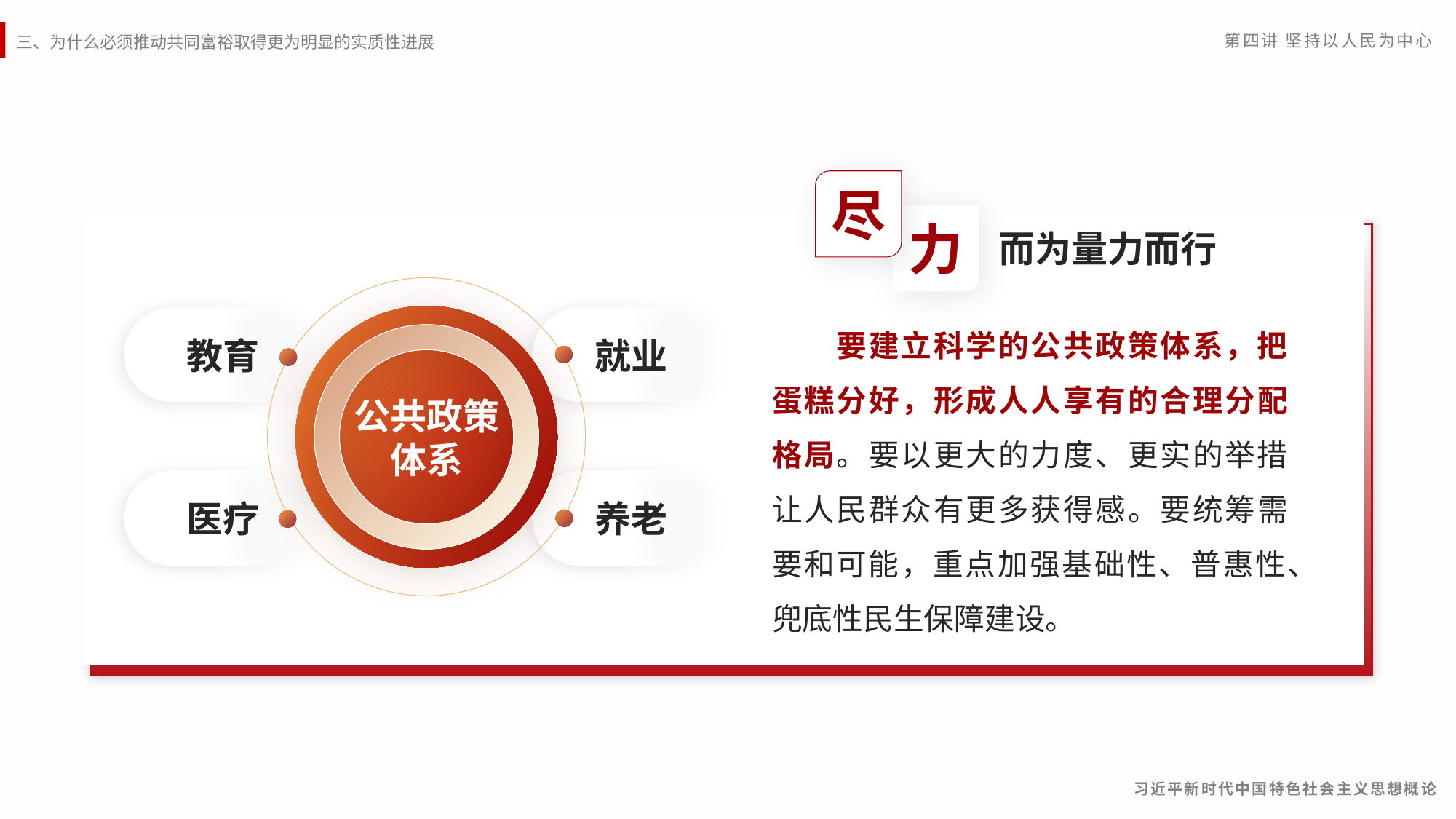

尽
力
而为量力而行

公共政策
体系

教育
就业
医疗
养老
　　要建立科学的公共政策体系，把蛋糕分好，形成人人享有的合理分配格局。要以更大的力度、更实的举措让人民群众有更多获得感。要统筹需要和可能，重点加强基础性、普惠性、兜底性民生保障建设。